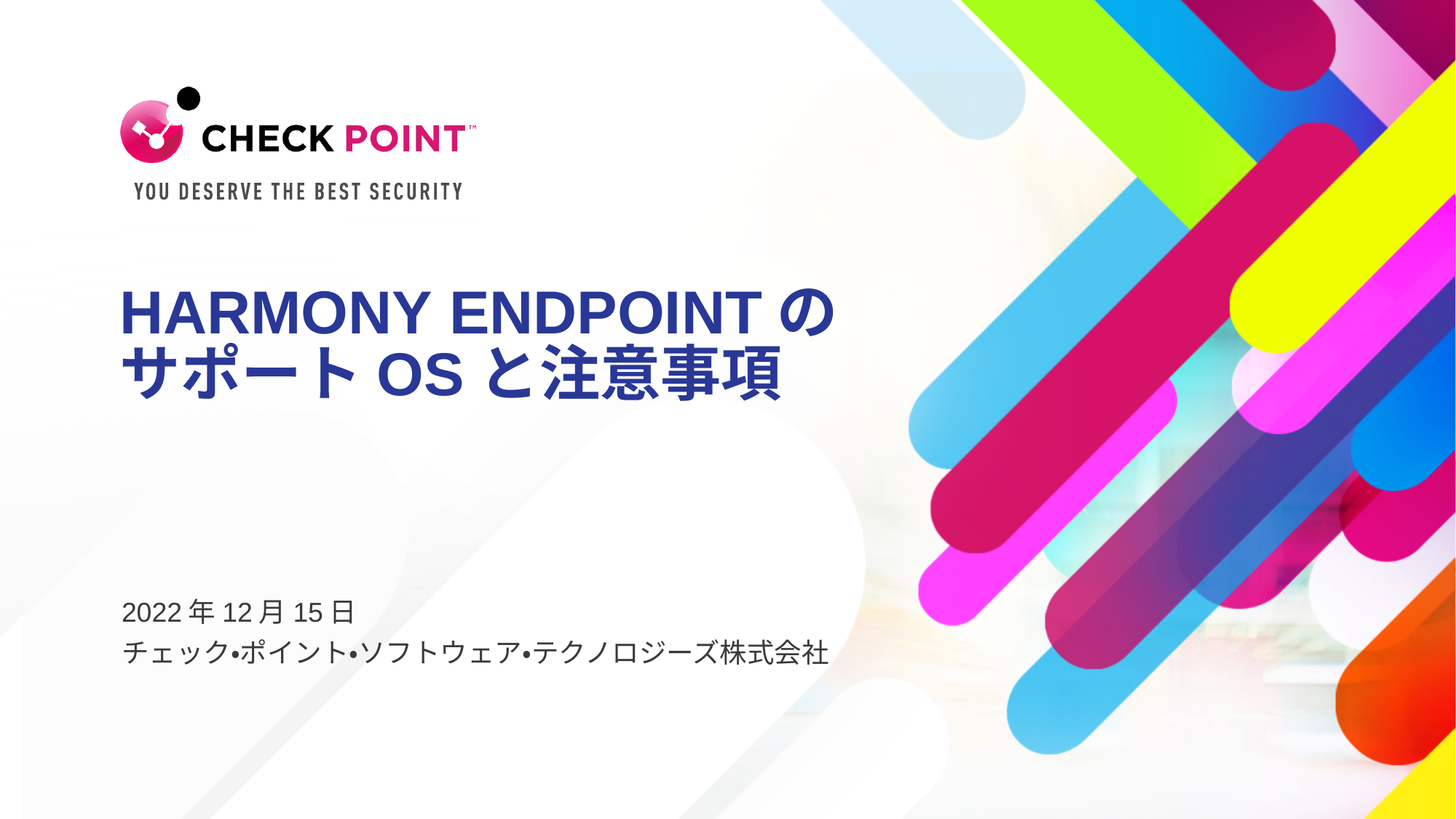

Harmony Endpointの
サポートOSと注意事項
2022年12月15日
チェック・ポイント・ソフトウェア・テクノロジーズ株式会社